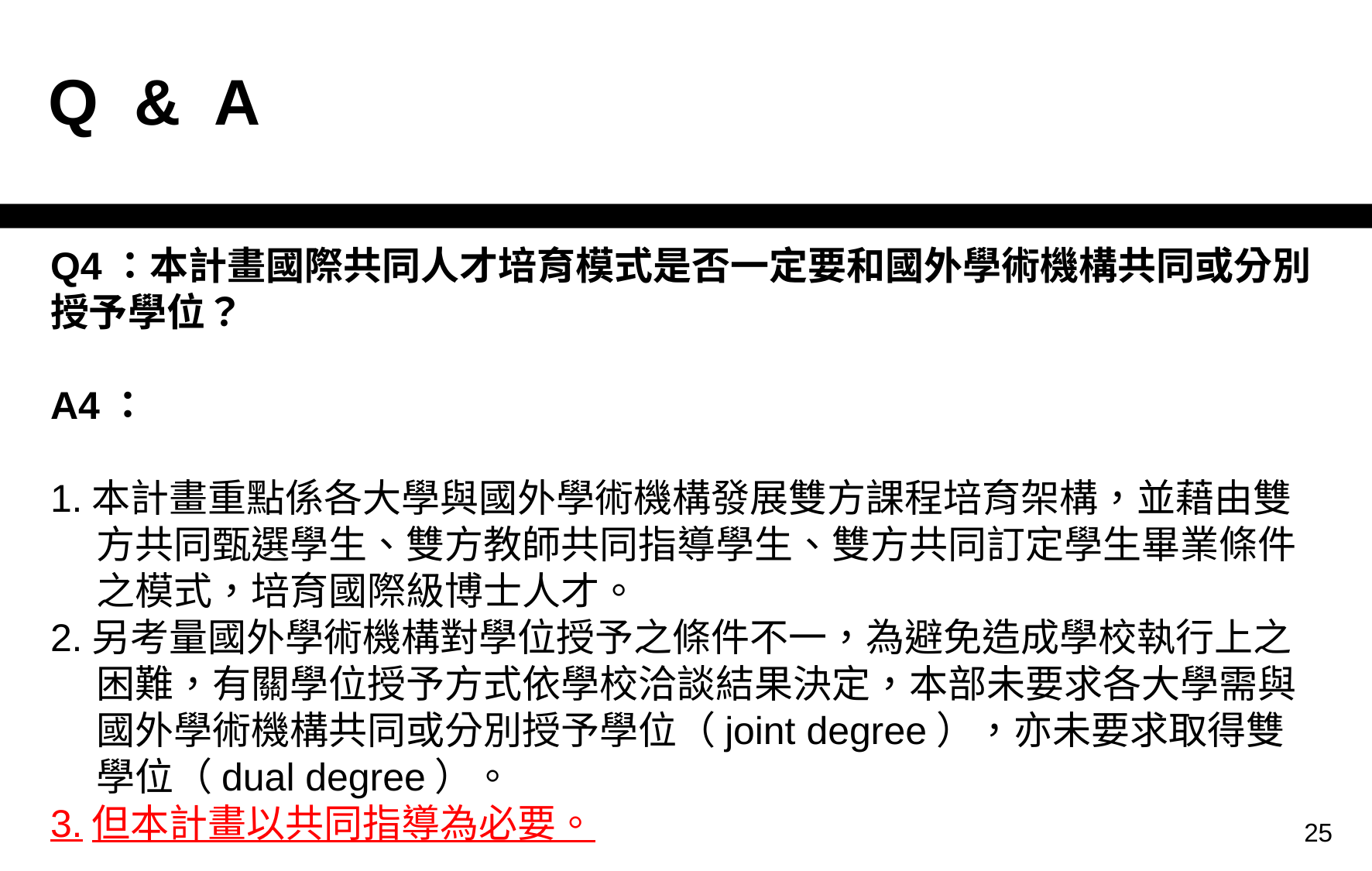

| Q & A |
| --- |

Q4：本計畫國際共同人才培育模式是否一定要和國外學術機構共同或分別授予學位？

A4：

1.本計畫重點係各大學與國外學術機構發展雙方課程培育架構，並藉由雙方共同甄選學生、雙方教師共同指導學生、雙方共同訂定學生畢業條件之模式，培育國際級博士人才。
2.另考量國外學術機構對學位授予之條件不一，為避免造成學校執行上之困難，有關學位授予方式依學校洽談結果決定，本部未要求各大學需與國外學術機構共同或分別授予學位（joint degree），亦未要求取得雙學位（dual degree）。
3.但本計畫以共同指導為必要。
25